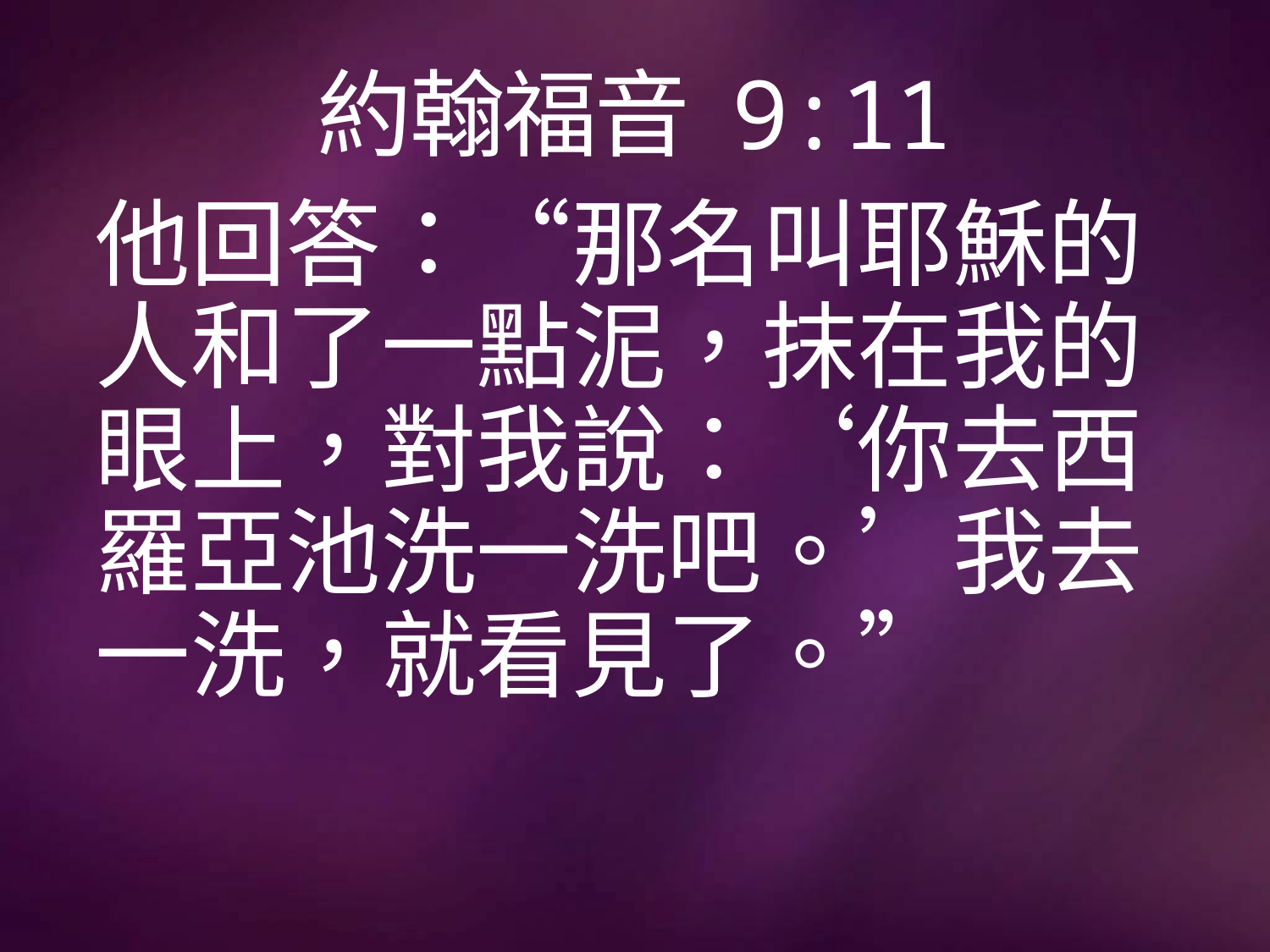

# 約翰福音 9:11
他回答：“那名叫耶穌的人和了一點泥，抹在我的眼上，對我說：‘你去西羅亞池洗一洗吧。’我去一洗，就看見了。”